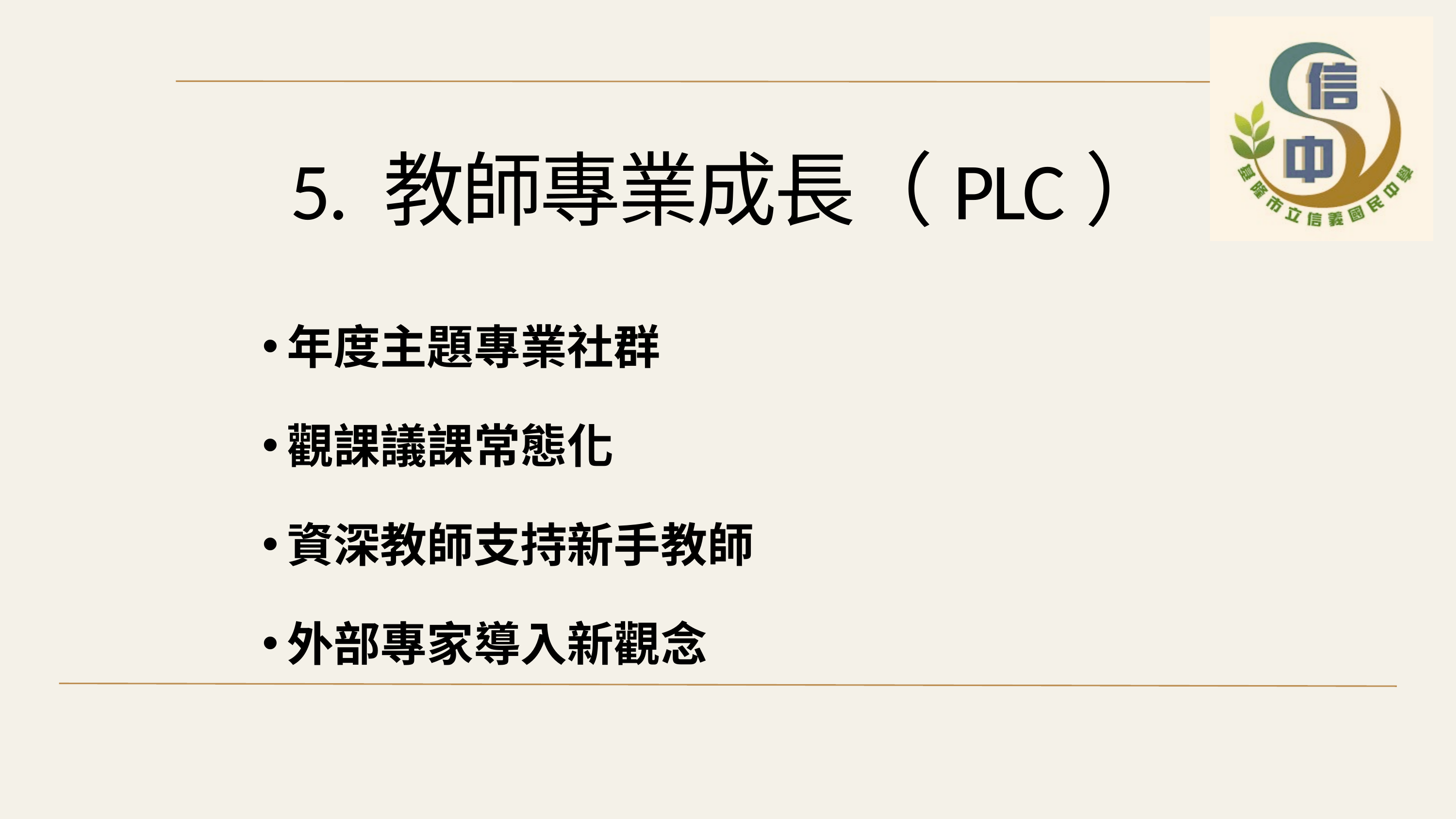

5. 教師專業成長（PLC）

年度主題專業社群
觀課議課常態化
資深教師支持新手教師
外部專家導入新觀念